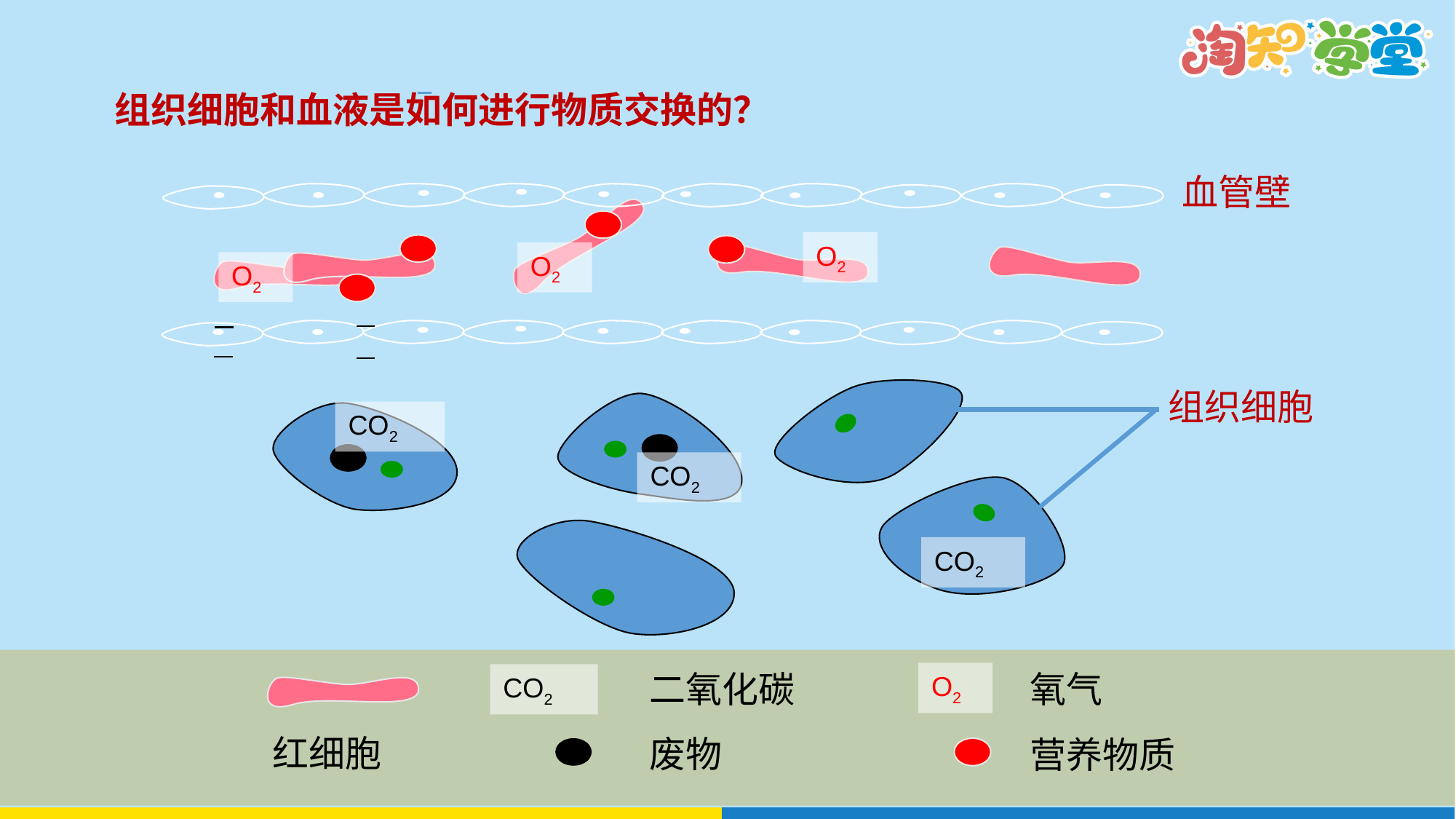

组织细胞和血液是如何进行物质交换的？
血管壁

O2

O2

O2

组织细胞

CO2

CO2

CO2

二氧化碳
氧气
O2
CO2

红细胞
废物
营养物质